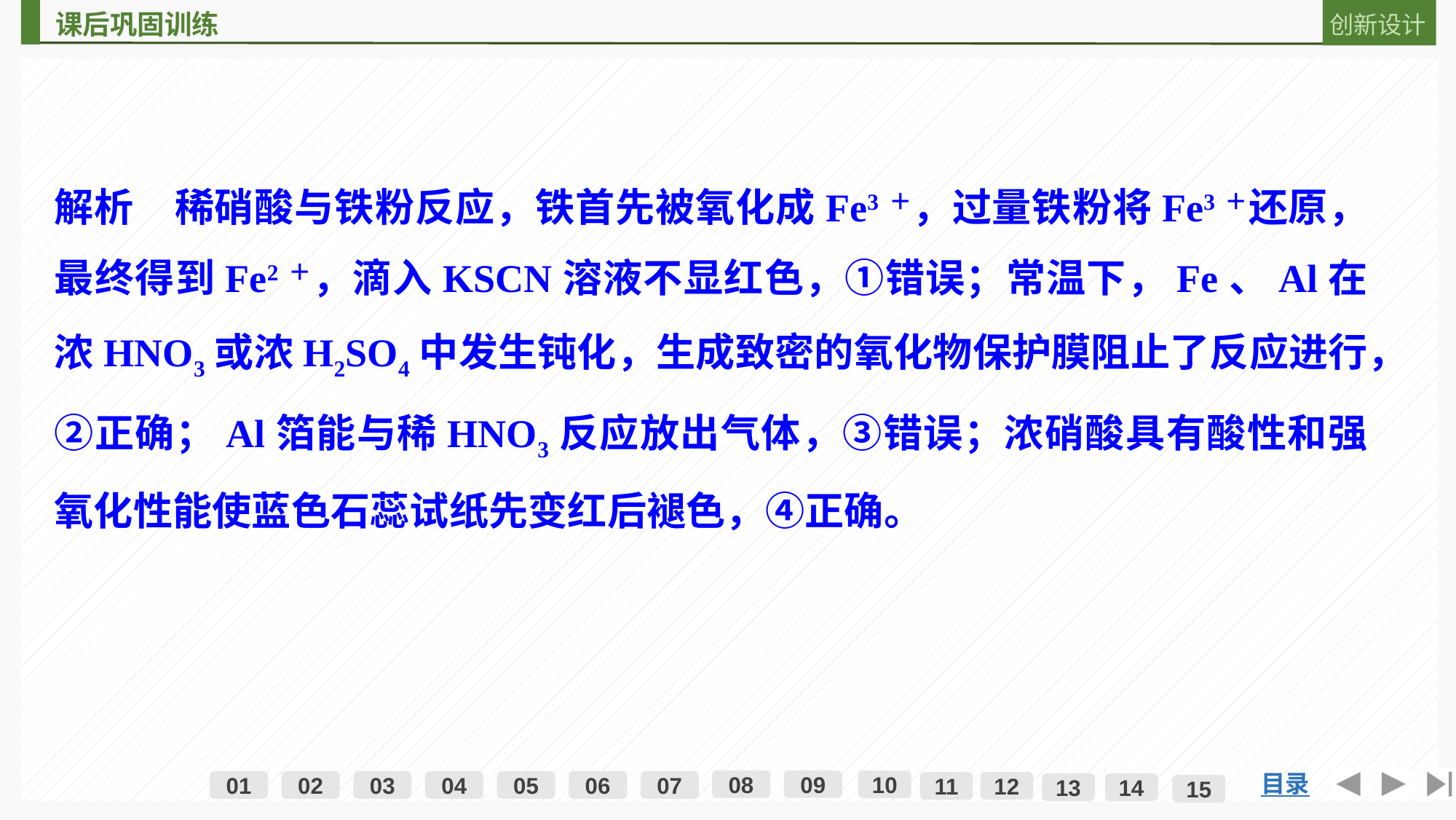

解析　稀硝酸与铁粉反应，铁首先被氧化成Fe3＋，过量铁粉将Fe3＋还原，最终得到Fe2＋，滴入KSCN溶液不显红色，①错误；常温下，Fe、Al在浓HNO3或浓H2SO4中发生钝化，生成致密的氧化物保护膜阻止了反应进行，②正确；Al箔能与稀HNO3反应放出气体，③错误；浓硝酸具有酸性和强氧化性能使蓝色石蕊试纸先变红后褪色，④正确。